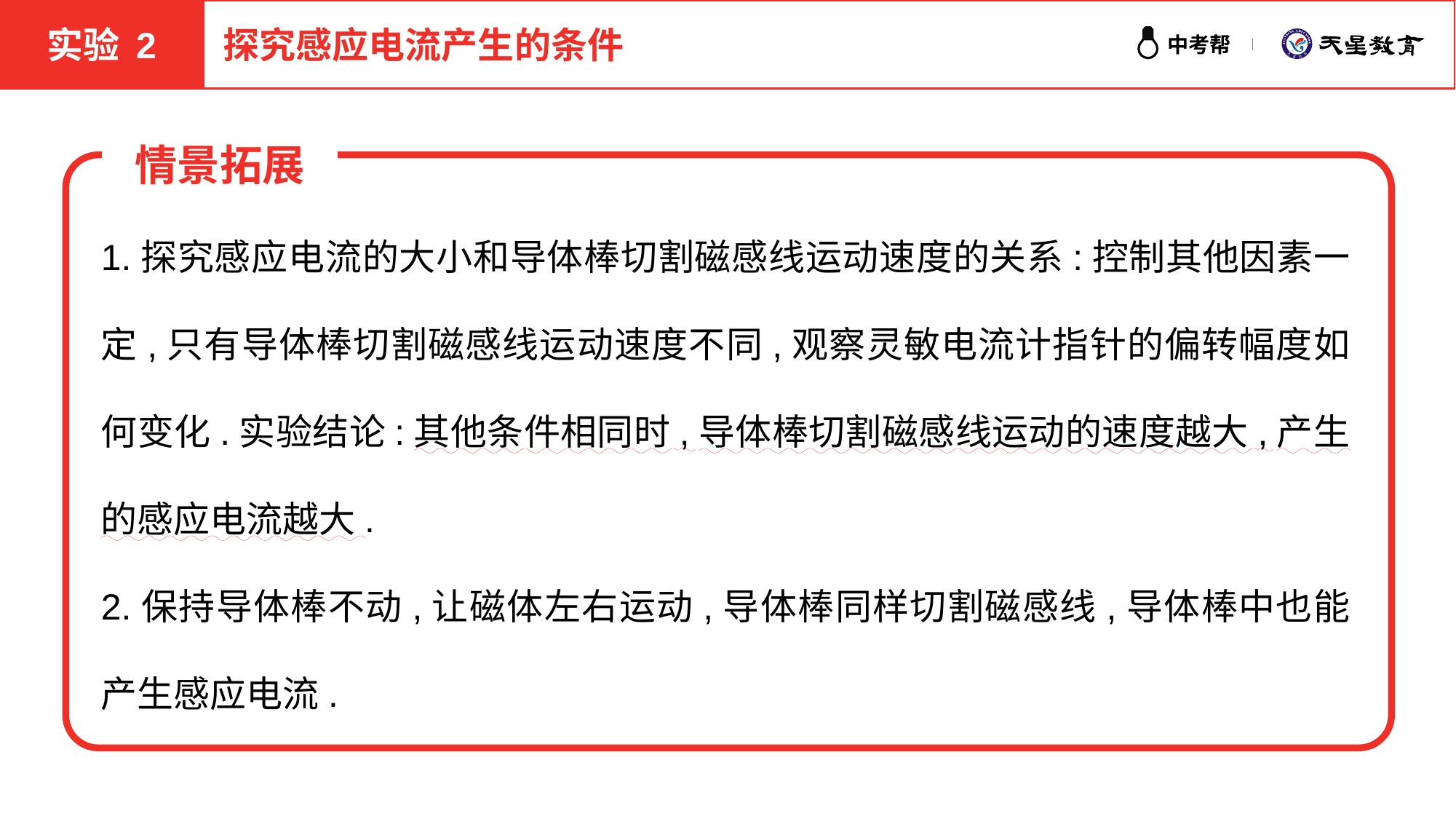

实验 2
探究感应电流产生的条件
情景拓展

1.探究感应电流的大小和导体棒切割磁感线运动速度的关系:控制其他因素一定,只有导体棒切割磁感线运动速度不同,观察灵敏电流计指针的偏转幅度如何变化.实验结论:其他条件相同时,导体棒切割磁感线运动的速度越大,产生的感应电流越大.
2.保持导体棒不动,让磁体左右运动,导体棒同样切割磁感线,导体棒中也能产生感应电流.